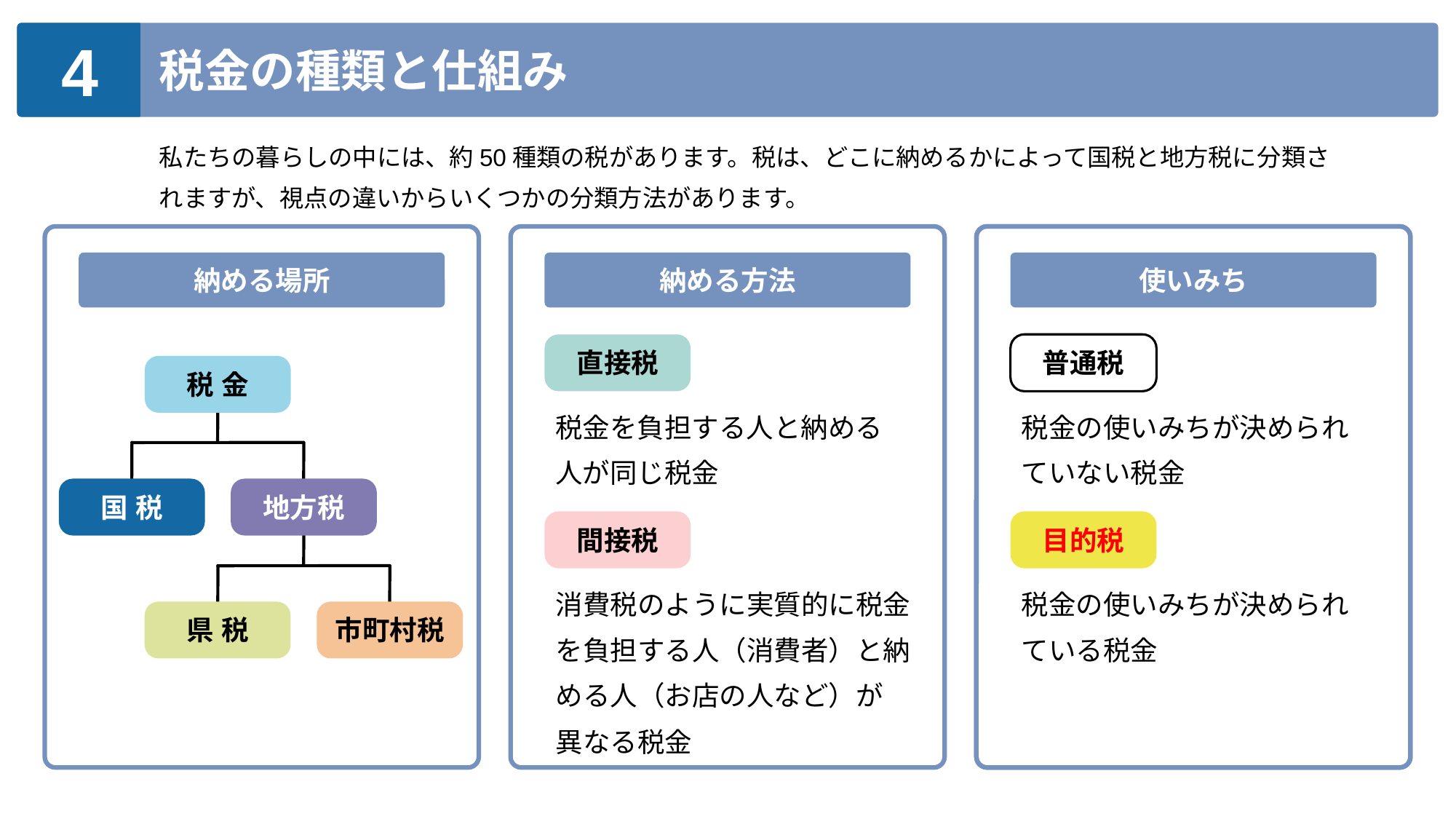

4
税金の種類と仕組み
私たちの暮らしの中には、約50種類の税があります。税は、どこに納めるかによって国税と地方税に分類されますが、視点の違いからいくつかの分類方法があります。

納める場所
納める方法
使いみち

直接税
普通税

税 金
税金を負担する人と納める人が同じ税金
税金の使いみちが決められていない税金

国 税
地方税

間接税
目的税
税金の使いみちが決められている税金
消費税のように実質的に税金を負担する人（消費者）と納める人（お店の人など）が
異なる税金

県 税
市町村税